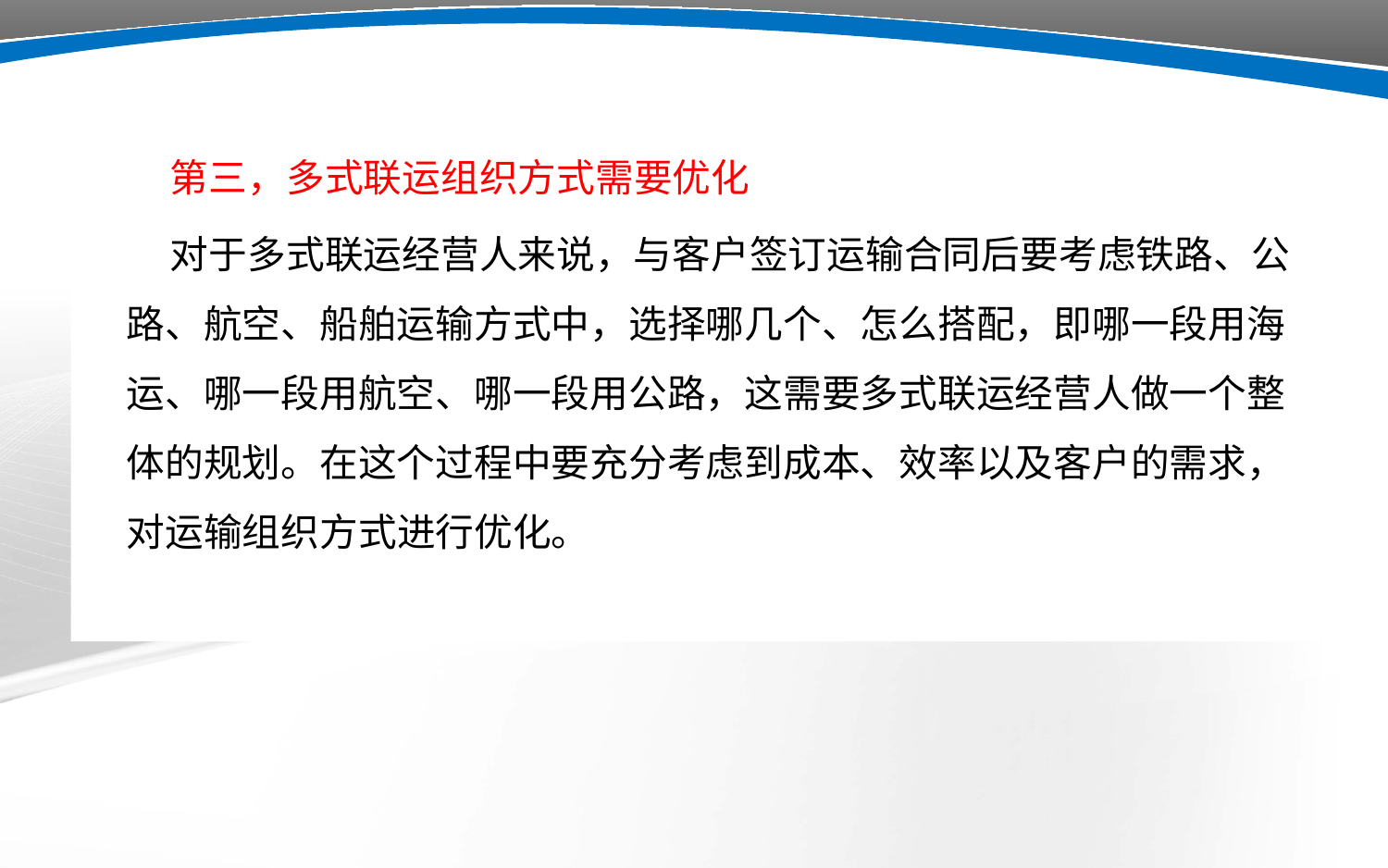

第三，多式联运组织方式需要优化
对于多式联运经营人来说，与客户签订运输合同后要考虑铁路、公路、航空、船舶运输方式中，选择哪几个、怎么搭配，即哪一段用海运、哪一段用航空、哪一段用公路，这需要多式联运经营人做一个整体的规划。在这个过程中要充分考虑到成本、效率以及客户的需求，对运输组织方式进行优化。